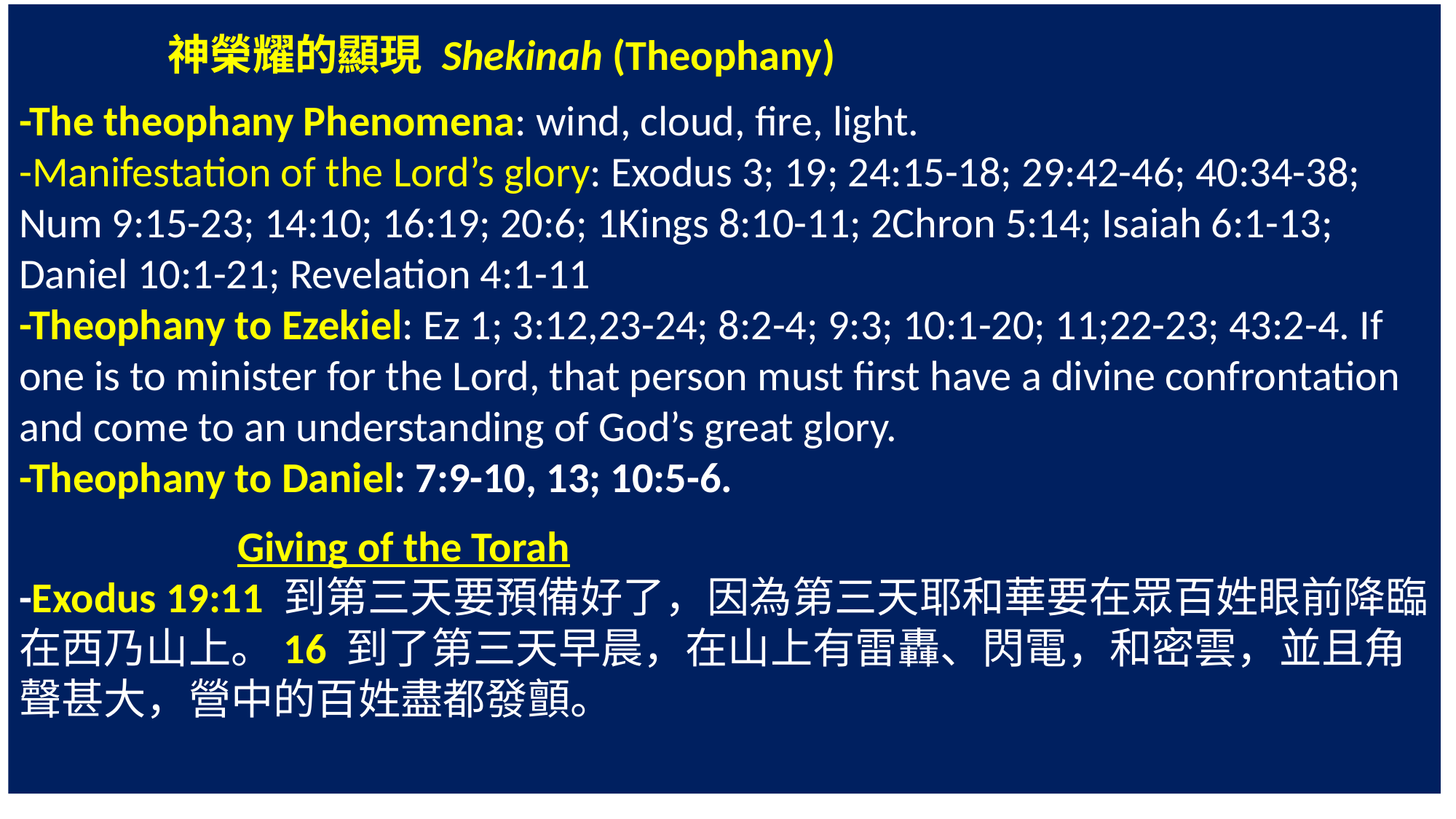

神榮耀的顯現 Shekinah (Theophany)

-The theophany Phenomena: wind, cloud, fire, light.
-Manifestation of the Lord’s glory: Exodus 3; 19; 24:15-18; 29:42-46; 40:34-38; Num 9:15-23; 14:10; 16:19; 20:6; 1Kings 8:10-11; 2Chron 5:14; Isaiah 6:1-13; Daniel 10:1-21; Revelation 4:1-11
-Theophany to Ezekiel: Ez 1; 3:12,23-24; 8:2-4; 9:3; 10:1-20; 11;22-23; 43:2-4. If one is to minister for the Lord, that person must first have a divine confrontation and come to an understanding of God’s great glory.
-Theophany to Daniel: 7:9-10, 13; 10:5-6.

      		Giving of the Torah
-Exodus 19:11 到第三天要預備好了，因為第三天耶和華要在眾百姓眼前降臨在西乃山上。16 到了第三天早晨，在山上有雷轟、閃電，和密雲，並且角聲甚大，營中的百姓盡都發顫。